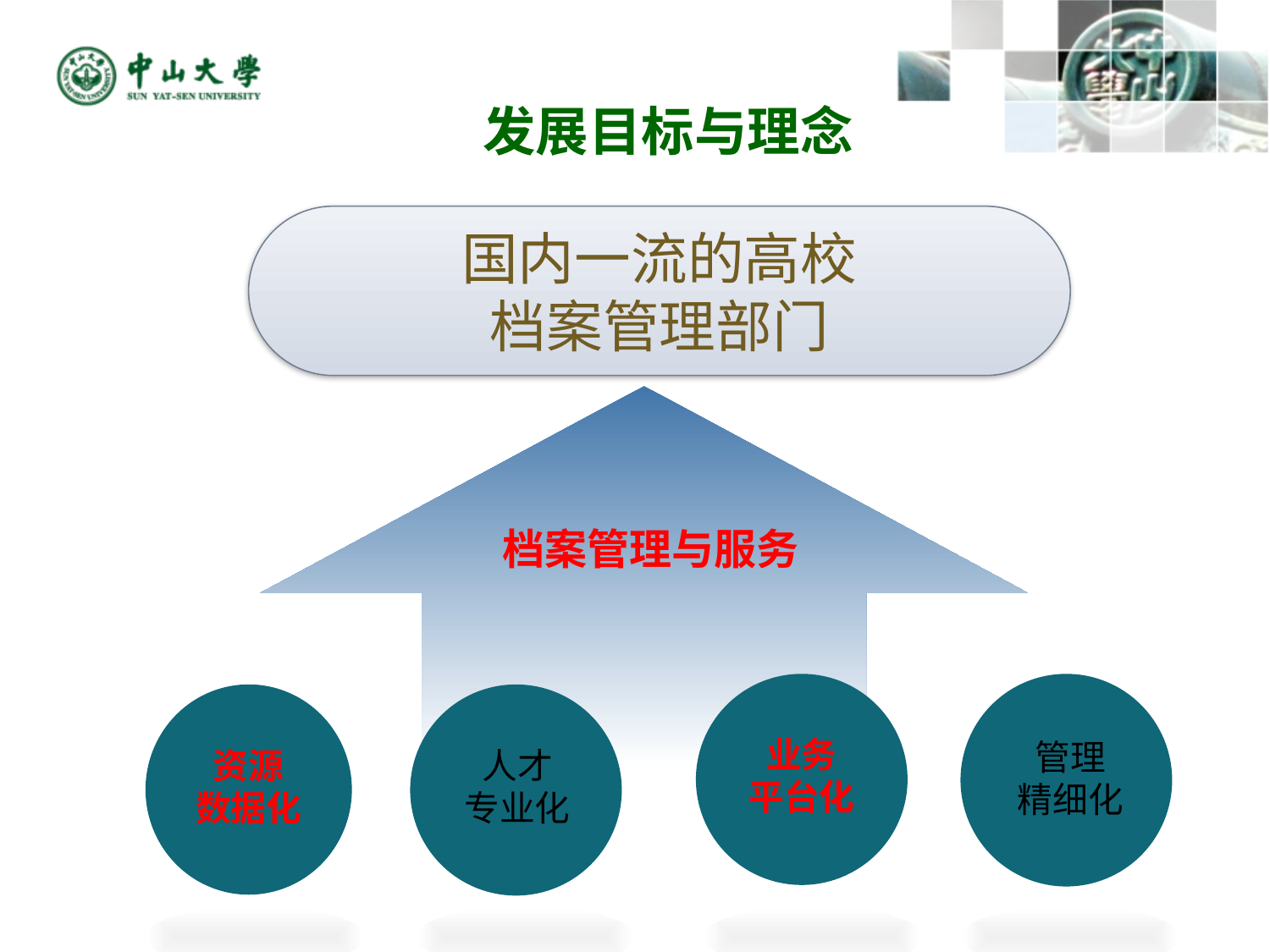

发展目标与理念
国内一流的高校
档案管理部门

档案管理与服务

业务
平台化

管理
精细化

资源
数据化

人才
专业化

18